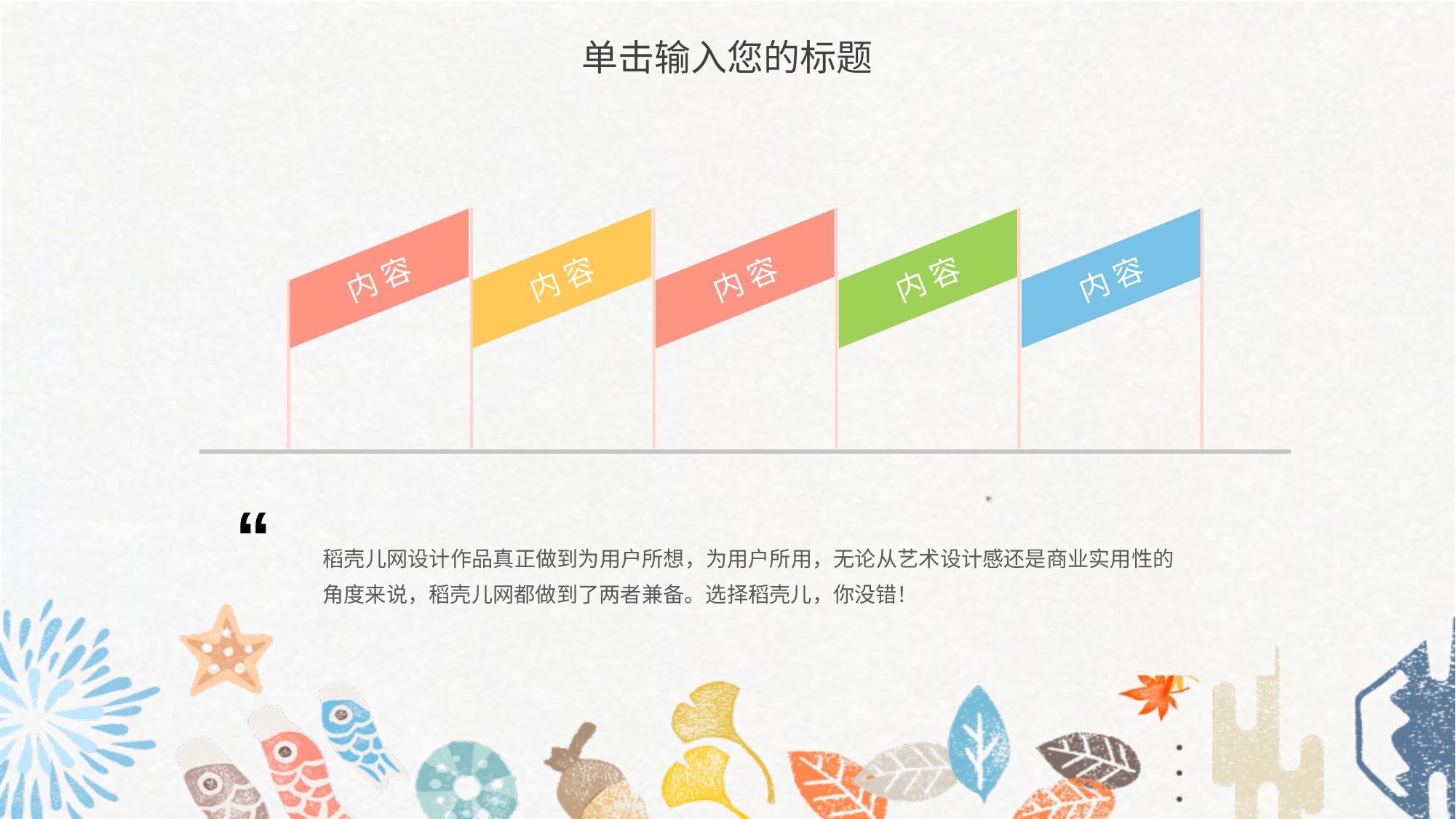

内 容
内 容
内 容
内 容
内 容

稻壳儿网设计作品真正做到为用户所想，为用户所用，无论从艺术设计感还是商业实用性的角度来说，稻壳儿网都做到了两者兼备。选择稻壳儿，你没错！
“